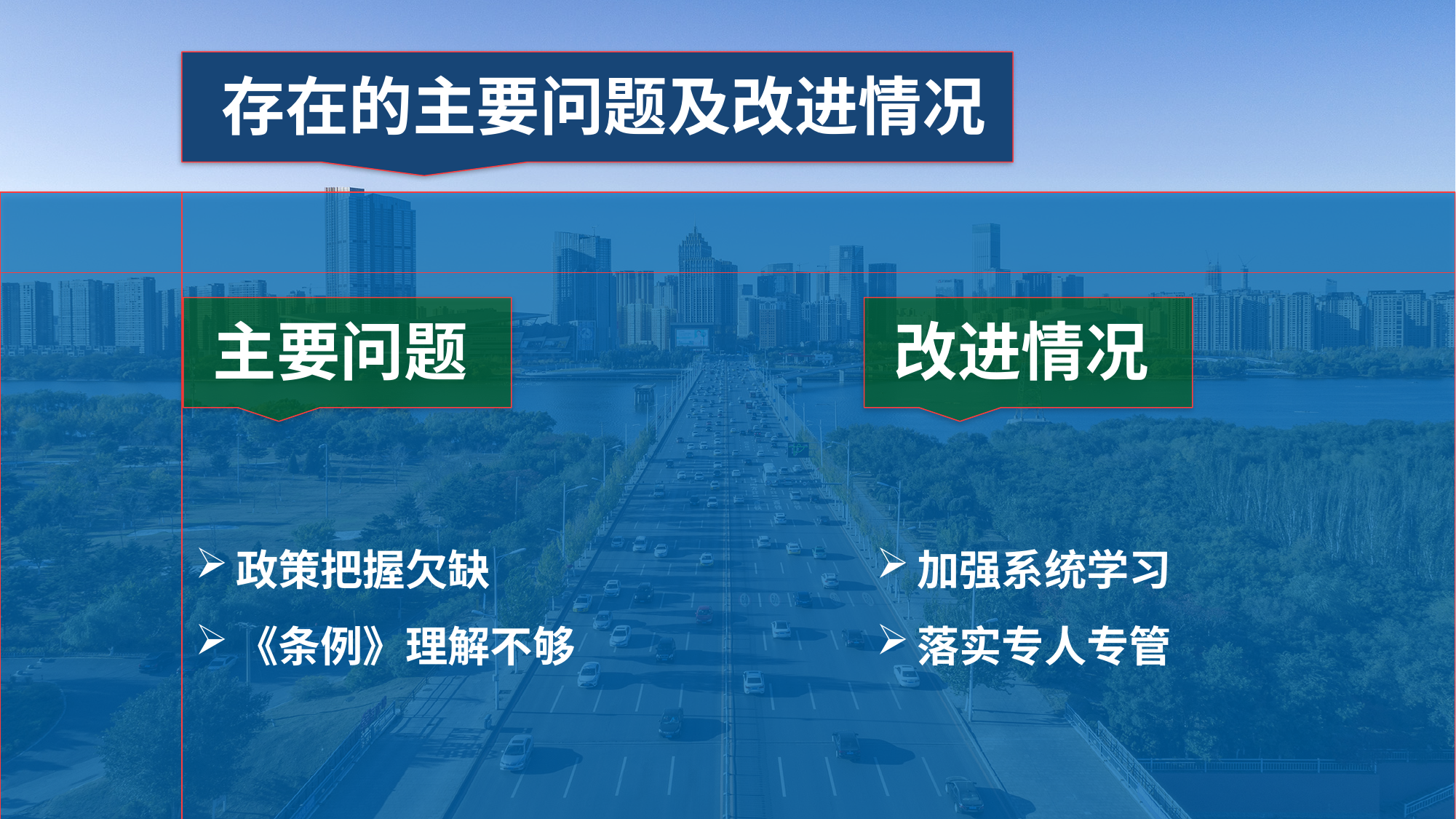

存在的主要问题及改进情况

主要问题
改进情况
政策把握欠缺
《条例》理解不够
加强系统学习
落实专人专管